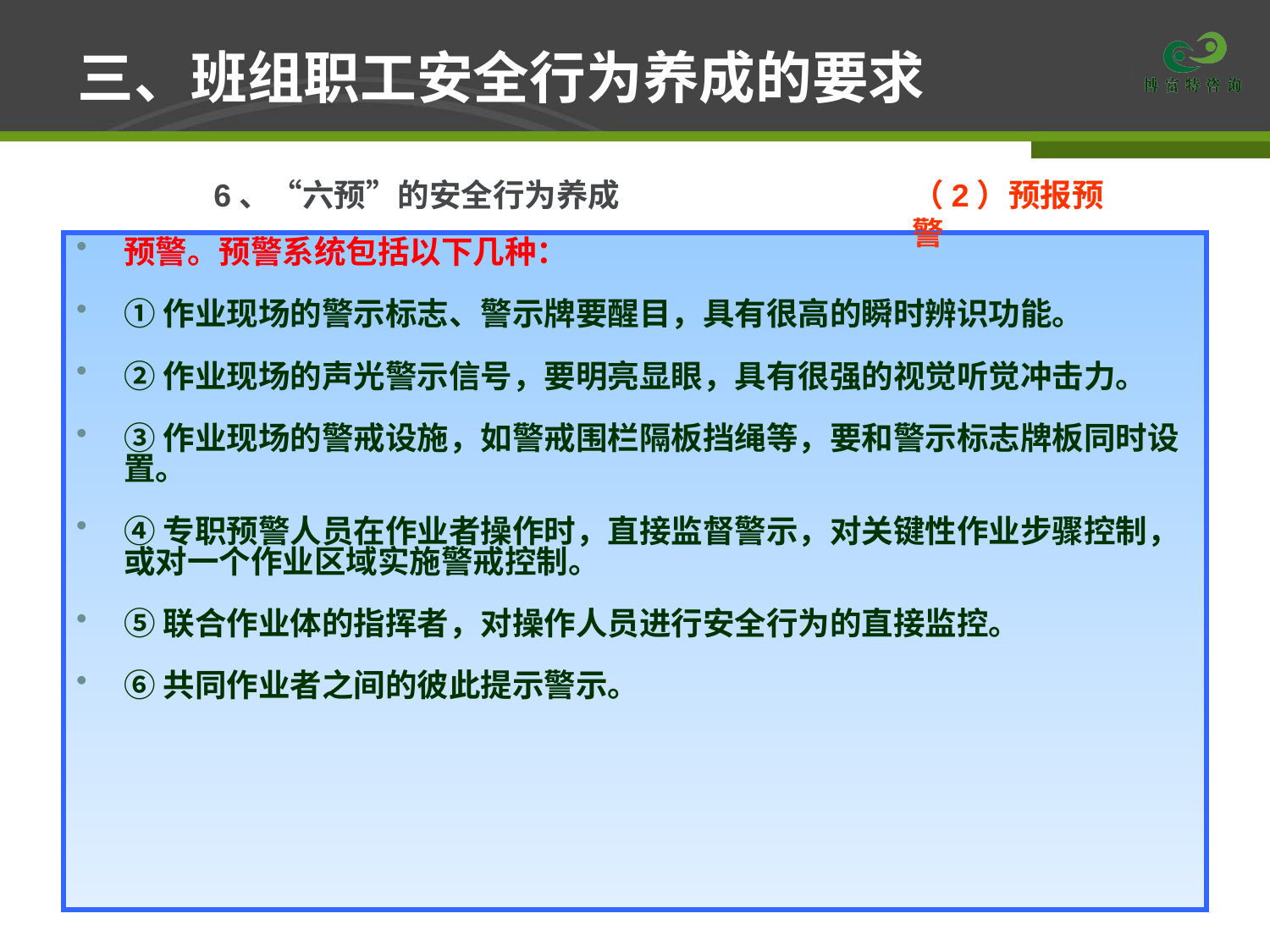

# 三、班组职工安全行为养成的要求
6、“六预”的安全行为养成
（2）预报预警
预警。预警系统包括以下几种：
①作业现场的警示标志、警示牌要醒目，具有很高的瞬时辨识功能。
②作业现场的声光警示信号，要明亮显眼，具有很强的视觉听觉冲击力。
③作业现场的警戒设施，如警戒围栏隔板挡绳等，要和警示标志牌板同时设置。
④专职预警人员在作业者操作时，直接监督警示，对关键性作业步骤控制，或对一个作业区域实施警戒控制。
⑤联合作业体的指挥者，对操作人员进行安全行为的直接监控。
⑥共同作业者之间的彼此提示警示。
82